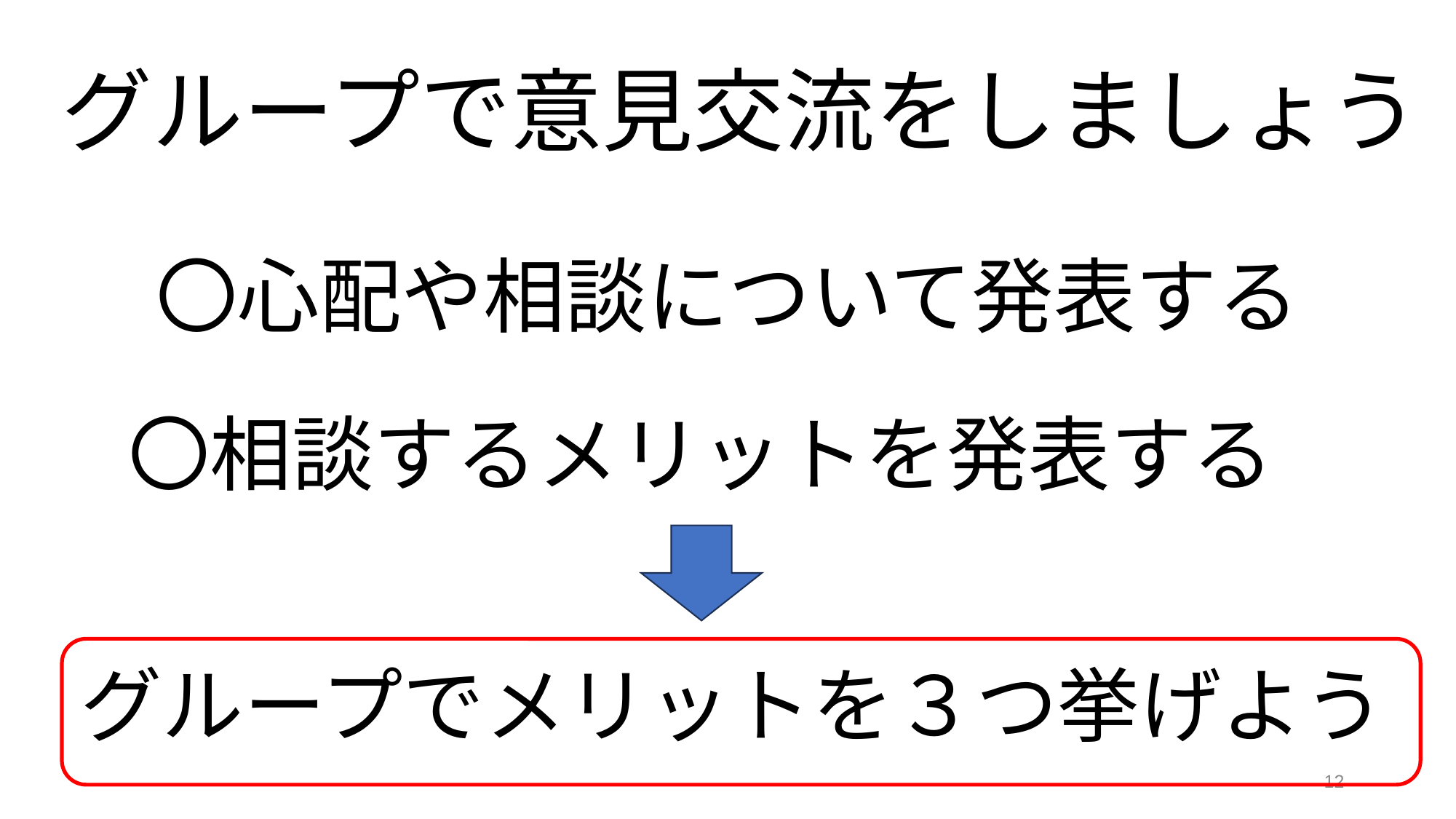

グループで意見交流をしましょう
〇心配や相談について発表する
〇相談するメリットを発表する

グループでメリットを３つ挙げよう
12